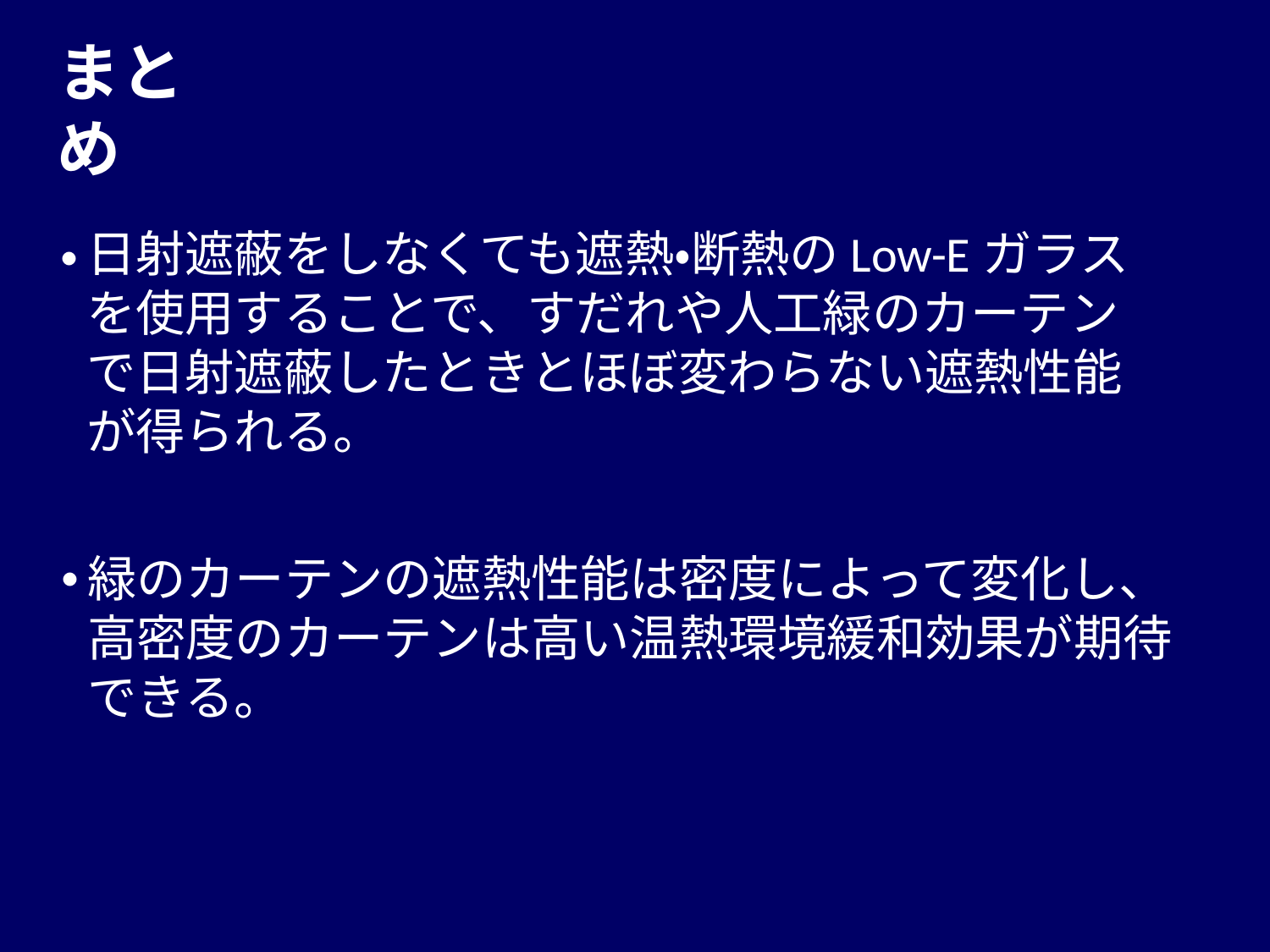

まとめ
・
日射遮蔽をしなくても遮熱・断熱のLow-Eガラスを使用することで、すだれや人工緑のカーテンで日射遮蔽したときとほぼ変わらない遮熱性能が得られる。
・
緑のカーテンの遮熱性能は密度によって変化し、高密度のカーテンは高い温熱環境緩和効果が期待できる。